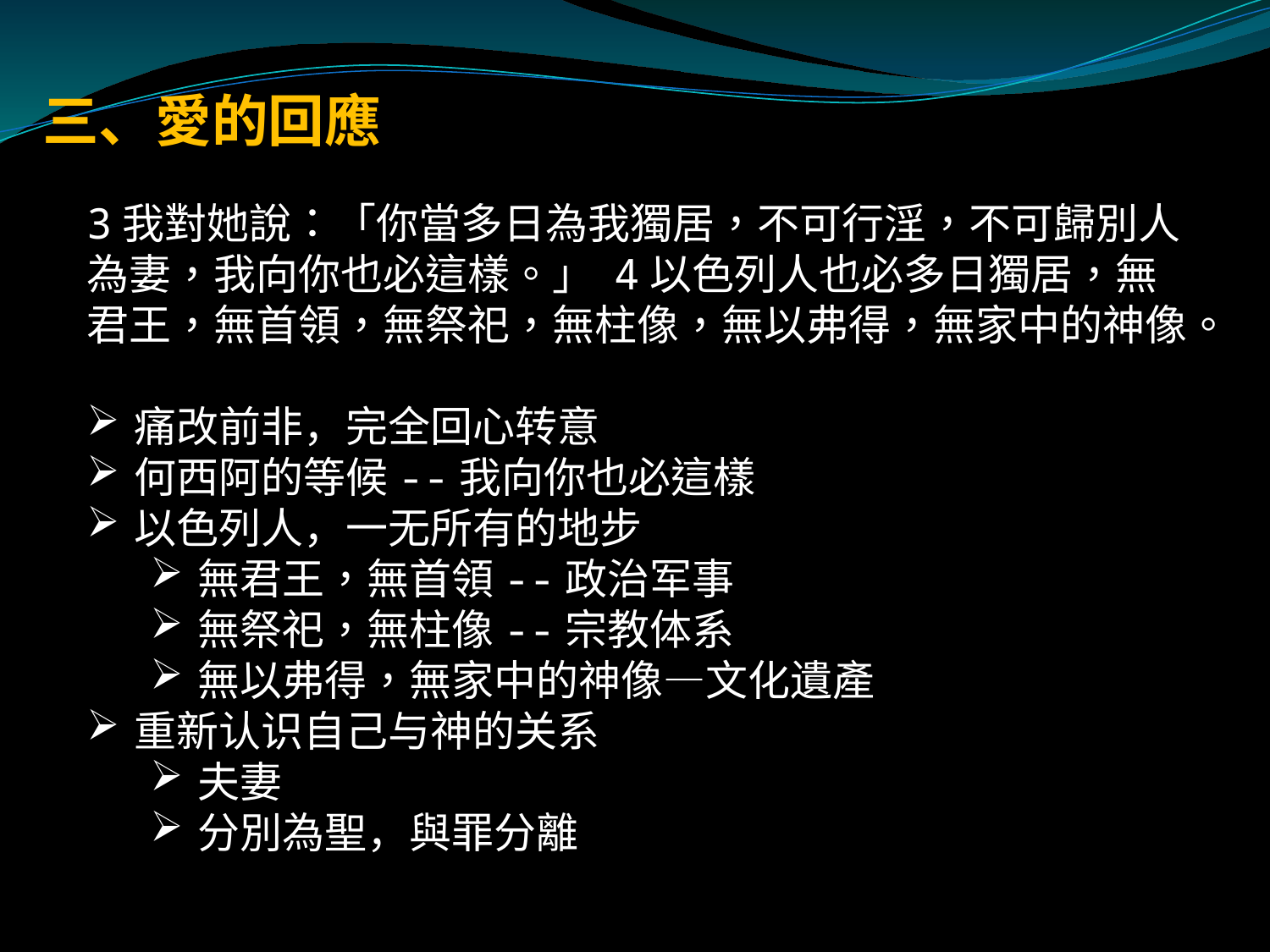

# 三、愛的回應
3我對她說：「你當多日為我獨居，不可行淫，不可歸別人為妻，我向你也必這樣。」 4以色列人也必多日獨居，無君王，無首領，無祭祀，無柱像，無以弗得，無家中的神像。

痛改前非，完全回心转意
何西阿的等候--我向你也必這樣
以色列人，一无所有的地步
無君王，無首領--政治军事
無祭祀，無柱像--宗教体系
無以弗得，無家中的神像—文化遺產
重新认识自己与神的关系
夫妻
分別為聖，與罪分離